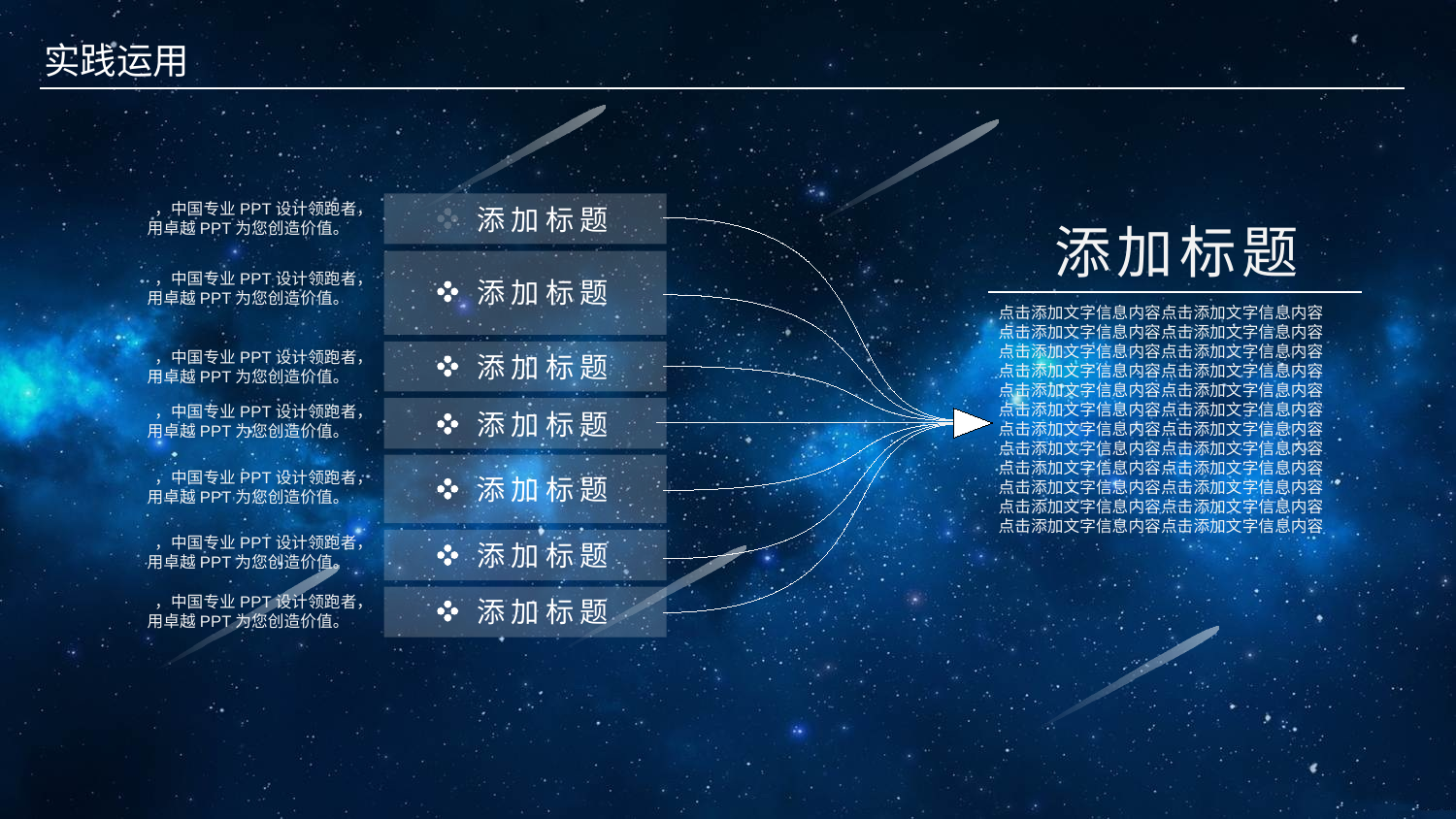

实践运用
 ，中国专业PPT设计领跑者，用卓越PPT为您创造价值。

添加标题

添加标题

添加标题

 ，中国专业PPT设计领跑者，用卓越PPT为您创造价值。

点击添加文字信息内容点击添加文字信息内容
点击添加文字信息内容点击添加文字信息内容
点击添加文字信息内容点击添加文字信息内容
点击添加文字信息内容点击添加文字信息内容
点击添加文字信息内容点击添加文字信息内容
点击添加文字信息内容点击添加文字信息内容
点击添加文字信息内容点击添加文字信息内容
点击添加文字信息内容点击添加文字信息内容
点击添加文字信息内容点击添加文字信息内容
点击添加文字信息内容点击添加文字信息内容
点击添加文字信息内容点击添加文字信息内容
点击添加文字信息内容点击添加文字信息内容

 ，中国专业PPT设计领跑者，用卓越PPT为您创造价值。

添加标题

 ，中国专业PPT设计领跑者，用卓越PPT为您创造价值。

添加标题

添加标题

 ，中国专业PPT设计领跑者，用卓越PPT为您创造价值。
 ，中国专业PPT设计领跑者，用卓越PPT为您创造价值。

添加标题

 ，中国专业PPT设计领跑者，用卓越PPT为您创造价值。

添加标题